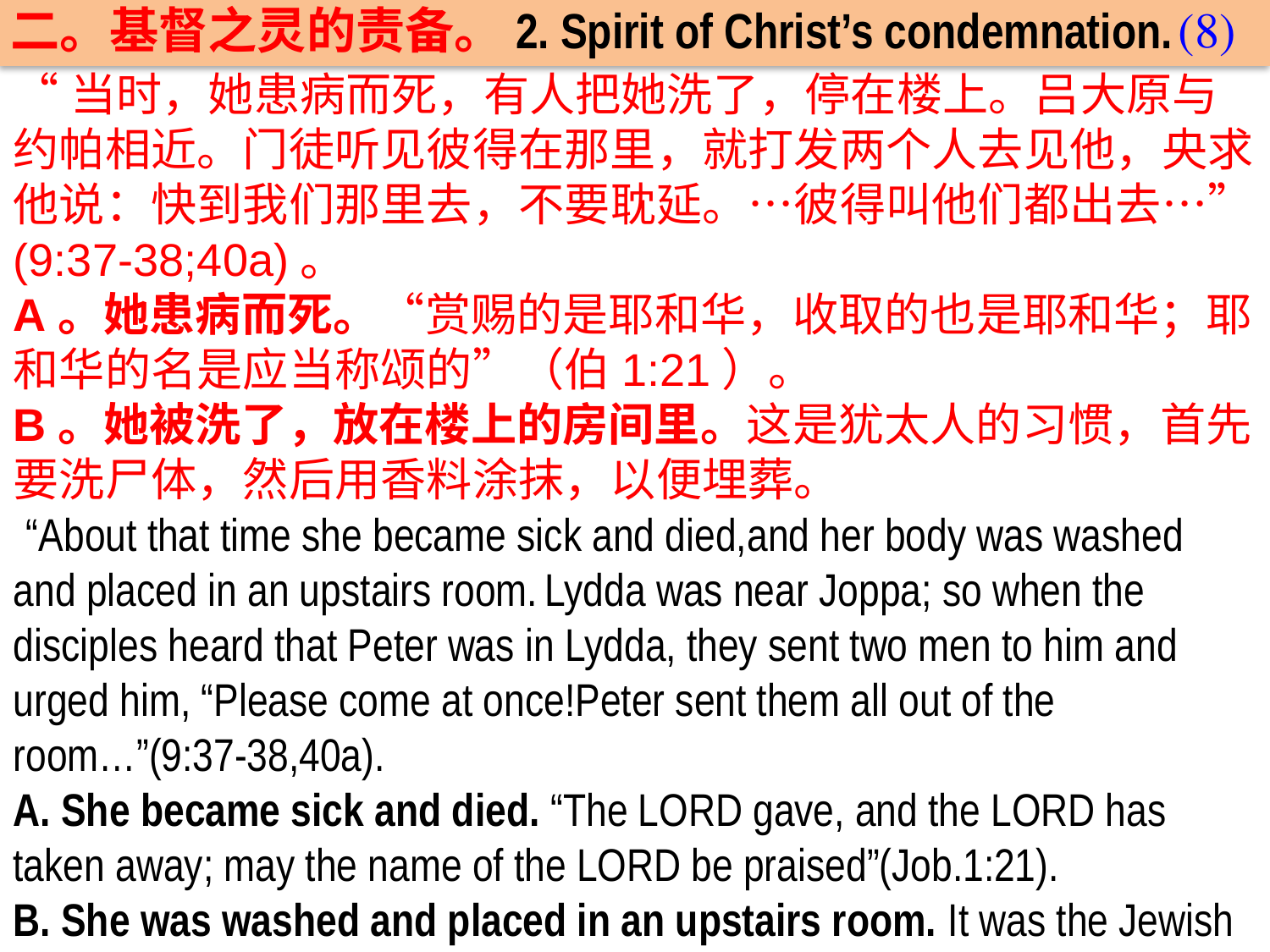

(8)
二。基督之灵的责备。2. Spirit of Christ’s condemnation.

“当时，她患病而死，有人把她洗了，停在楼上。吕大原与约帕相近。门徒听见彼得在那里，就打发两个人去见他，央求他说：快到我们那里去，不要耽延。…彼得叫他们都出去…”(9:37-38;40a)。
A。她患病而死。“赏赐的是耶和华，收取的也是耶和华；耶和华的名是应当称颂的”（伯1:21）。
B。她被洗了，放在楼上的房间里。这是犹太人的习惯，首先要洗尸体，然后用香料涂抹，以便埋葬。
 “About that time she became sick and died,and her body was washed and placed in an upstairs room. Lydda was near Joppa; so when the disciples heard that Peter was in Lydda, they sent two men to him and urged him, “Please come at once!Peter sent them all out of the room…”(9:37-38,40a).
A. She became sick and died. “The LORD gave, and the LORD has taken away; may the name of the LORD be praised”(Job.1:21).
B. She was washed and placed in an upstairs room. It was the Jewish custom to wash the dead body, and then to anoint it with spices for burial.